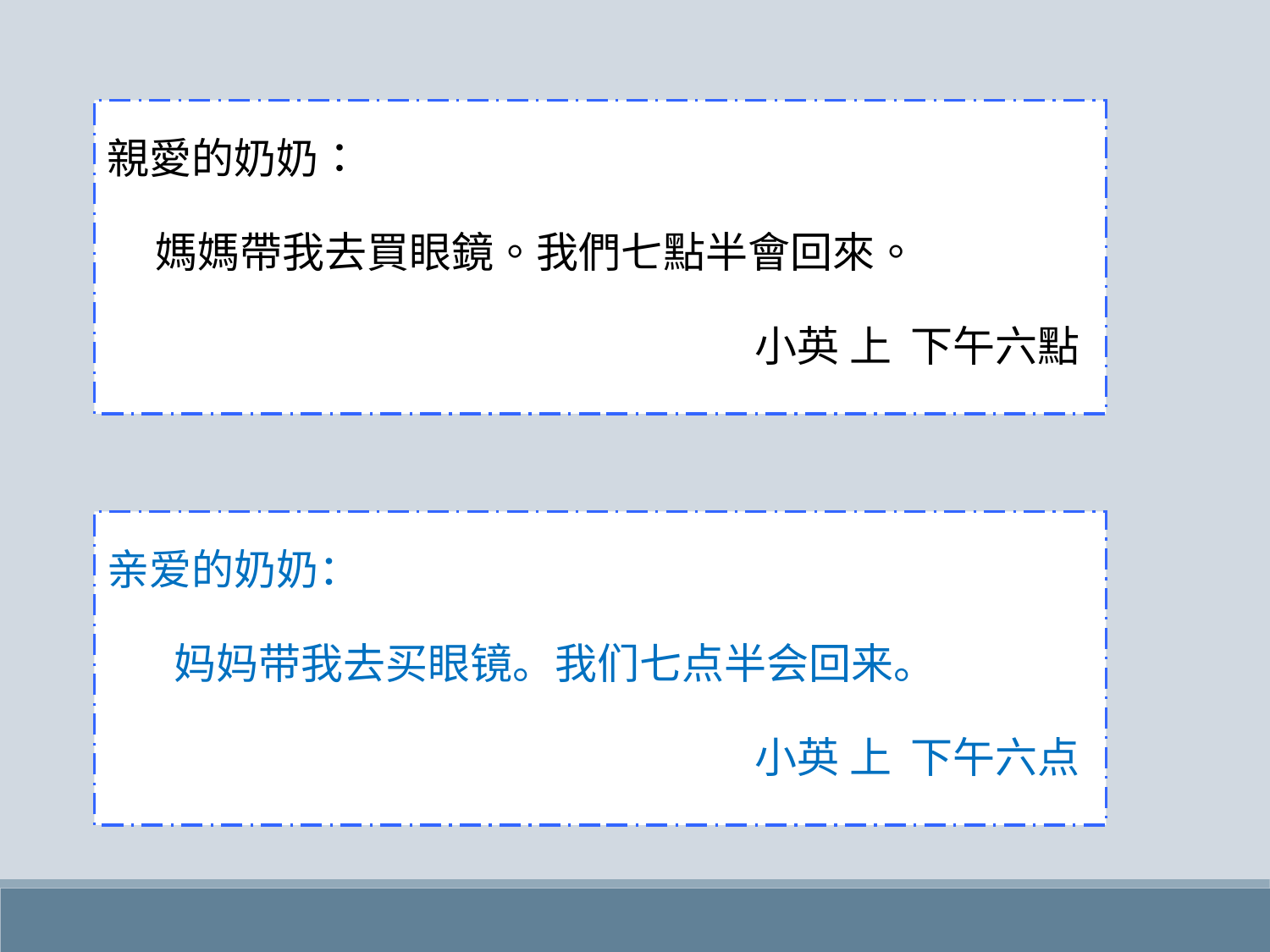

親愛的奶奶：
    媽媽帶我去買眼鏡。我們七點半會回來。
                                                                   小英 上  下午六點
亲爱的奶奶：
      妈妈带我去买眼镜。我们七点半会回来。
                                                                   小英 上  下午六点